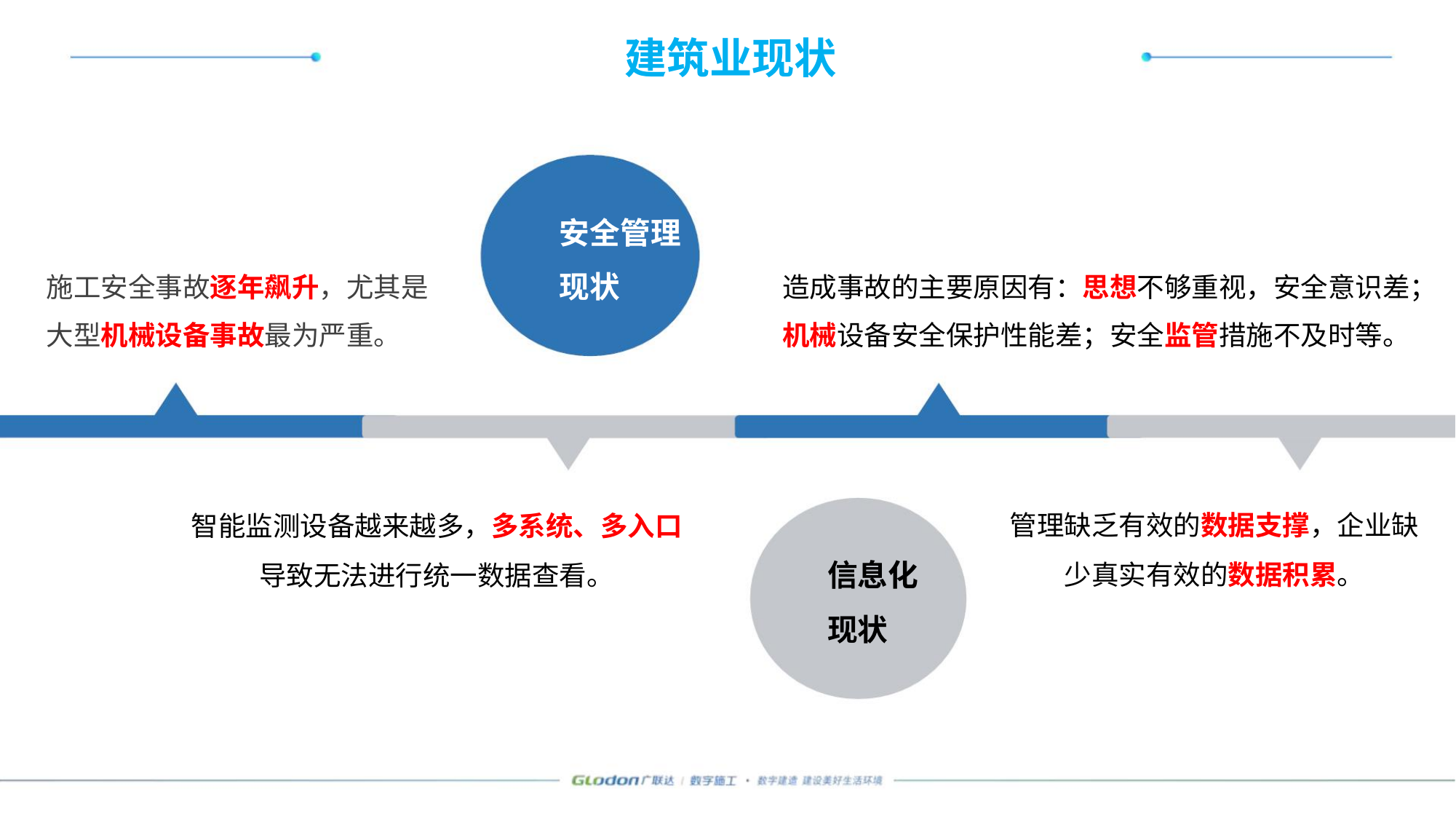

建筑业现状
安全管理
现状
施工安全事故逐年飙升，尤其是
大型机械设备事故最为严重。
造成事故的主要原因有：思想不够重视，安全意识差；
机械设备安全保护性能差；安全监管措施不及时等。
管理缺乏有效的数据支撑，企业缺
智能监测设备越来越多，多系统、多入口
信息化
现状
少真实有效的数据积累。
导致无法进行统一数据查看。